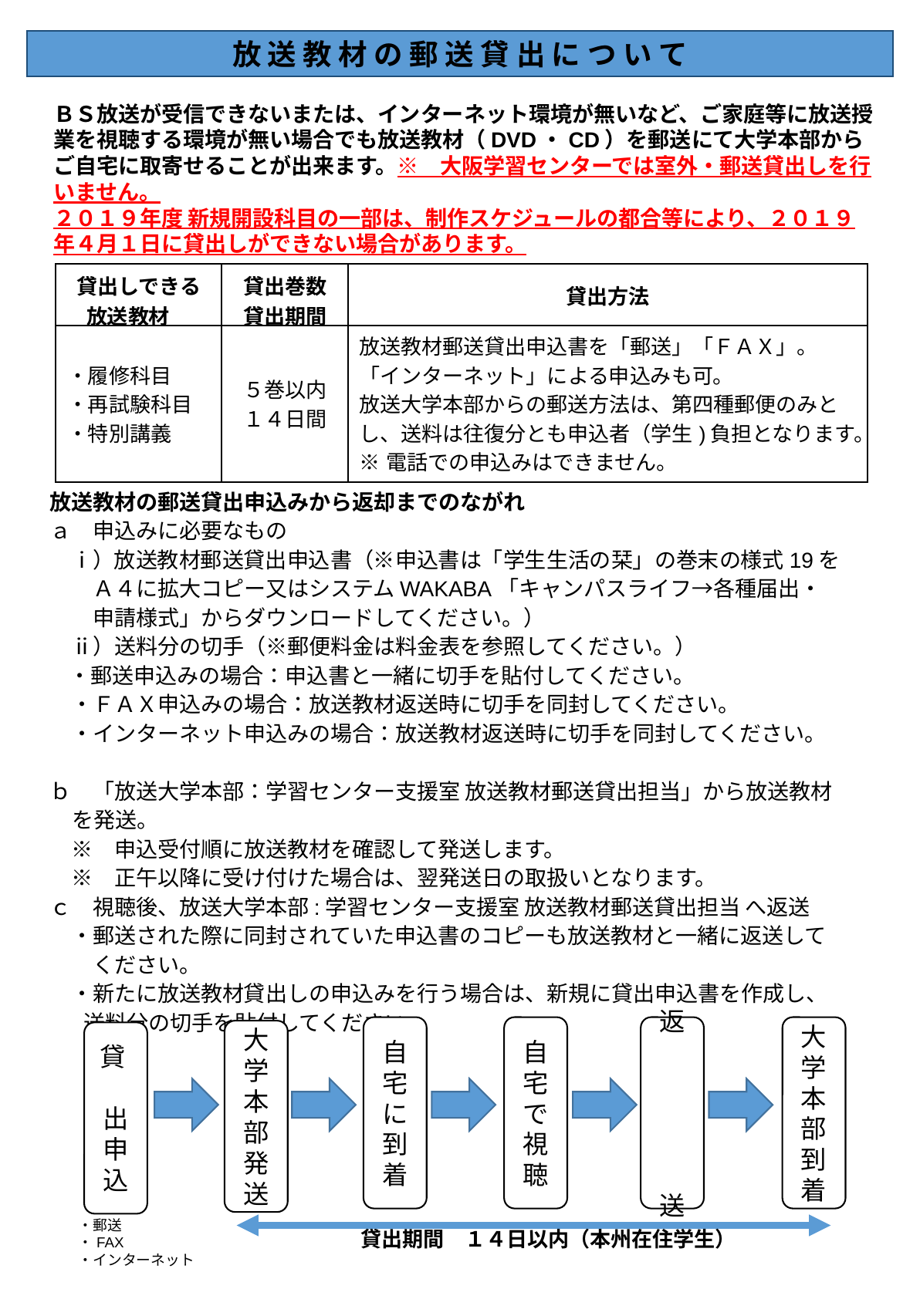

放 送 教 材 の 郵 送 貸 出 に つ い て
ＢＳ放送が受信できないまたは、インターネット環境が無いなど、ご家庭等に放送授業を視聴する環境が無い場合でも放送教材（DVD・CD）を郵送にて大学本部からご自宅に取寄せることが出来ます。※　大阪学習センターでは室外・郵送貸出しを行いません。
２０１９年度 新規開設科目の一部は、制作スケジュールの都合等により、２０１９年４月１日に貸出しができない場合があります。
| 貸出しできる 放送教材 | 貸出巻数 貸出期間 | 貸出方法 |
| --- | --- | --- |
| ・履修科目 ・再試験科目 ・特別講義 | ５巻以内 １４日間 | 放送教材郵送貸出申込書を「郵送」「ＦＡＸ」。 「インターネット」による申込みも可。 放送大学本部からの郵送方法は、第四種郵便のみと し、送料は往復分とも申込者（学生)負担となります。 ※電話での申込みはできません。 |
放送教材の郵送貸出申込みから返却までのながれ
ａ　申込みに必要なもの
　ⅰ）放送教材郵送貸出申込書（※申込書は「学生生活の栞」の巻末の様式19を
　　Ａ４に拡大コピー又はシステムWAKABA「キャンパスライフ→各種届出・
　　申請様式」からダウンロードしてください。）
　ⅱ）送料分の切手（※郵便料金は料金表を参照してください。）
   ・郵送申込みの場合：申込書と一緒に切手を貼付してください。
　・ＦＡＸ申込みの場合：放送教材返送時に切手を同封してください。
　・インターネット申込みの場合：放送教材返送時に切手を同封してください。
ｂ　「放送大学本部：学習センター支援室 放送教材郵送貸出担当」から放送教材を発送。
　※　申込受付順に放送教材を確認して発送します。
　※　正午以降に受け付けた場合は、翌発送日の取扱いとなります。
ｃ　視聴後、放送大学本部:学習センター支援室 放送教材郵送貸出担当 へ返送
　・郵送された際に同封されていた申込書のコピーも放送教材と一緒に返送して
　　ください。
　・新たに放送教材貸出しの申込みを行う場合は、新規に貸出申込書を作成し、
      送料分の切手を貼付してください。
自宅で視聴
返
　　　　　送
大学本部到着
自宅に到着
大学本部発送
貸    出申込

・郵送
・FAX
・インターネット
貸出期間　１４日以内（本州在住学生）